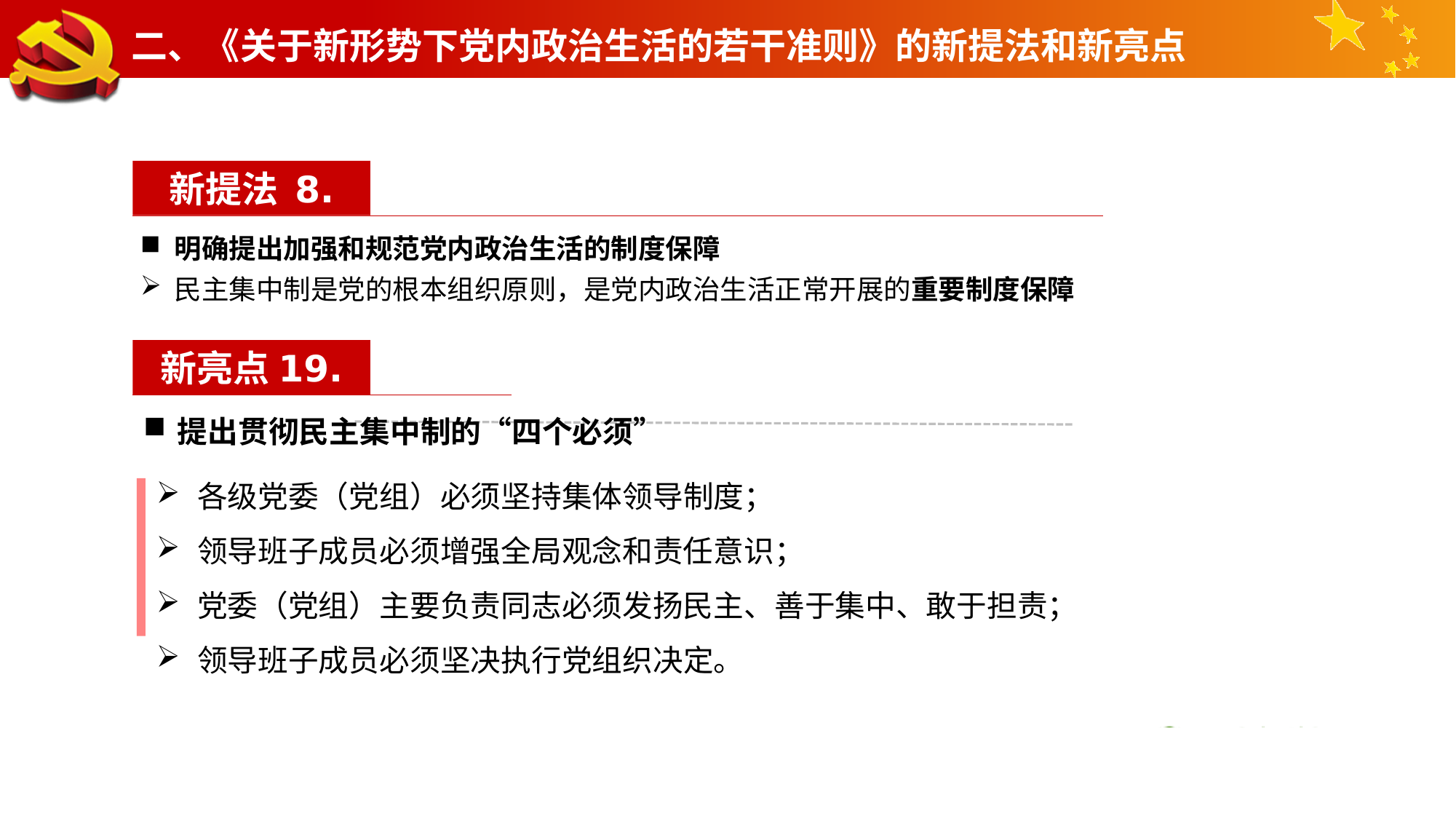

二、《关于新形势下党内政治生活的若干准则》的新提法和新亮点
新提法 8.
明确提出加强和规范党内政治生活的制度保障
民主集中制是党的根本组织原则，是党内政治生活正常开展的重要制度保障
新亮点19.
提出贯彻民主集中制的“四个必须”
各级党委（党组）必须坚持集体领导制度；
领导班子成员必须增强全局观念和责任意识；
党委（党组）主要负责同志必须发扬民主、善于集中、敢于担责；
领导班子成员必须坚决执行党组织决定。